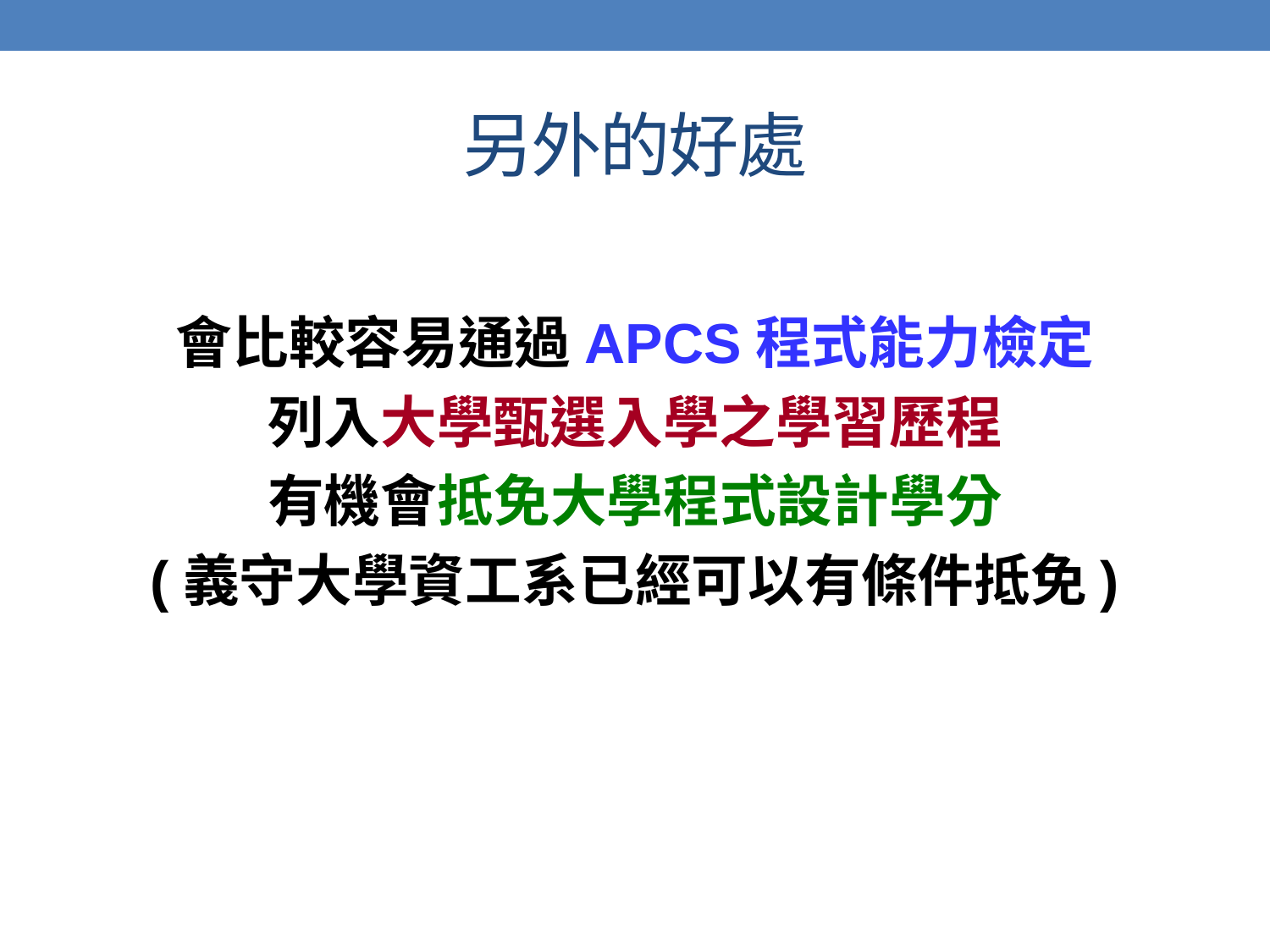

# 另外的好處

會比較容易通過APCS程式能力檢定
列入大學甄選入學之學習歷程
有機會抵免大學程式設計學分
(義守大學資工系已經可以有條件抵免)